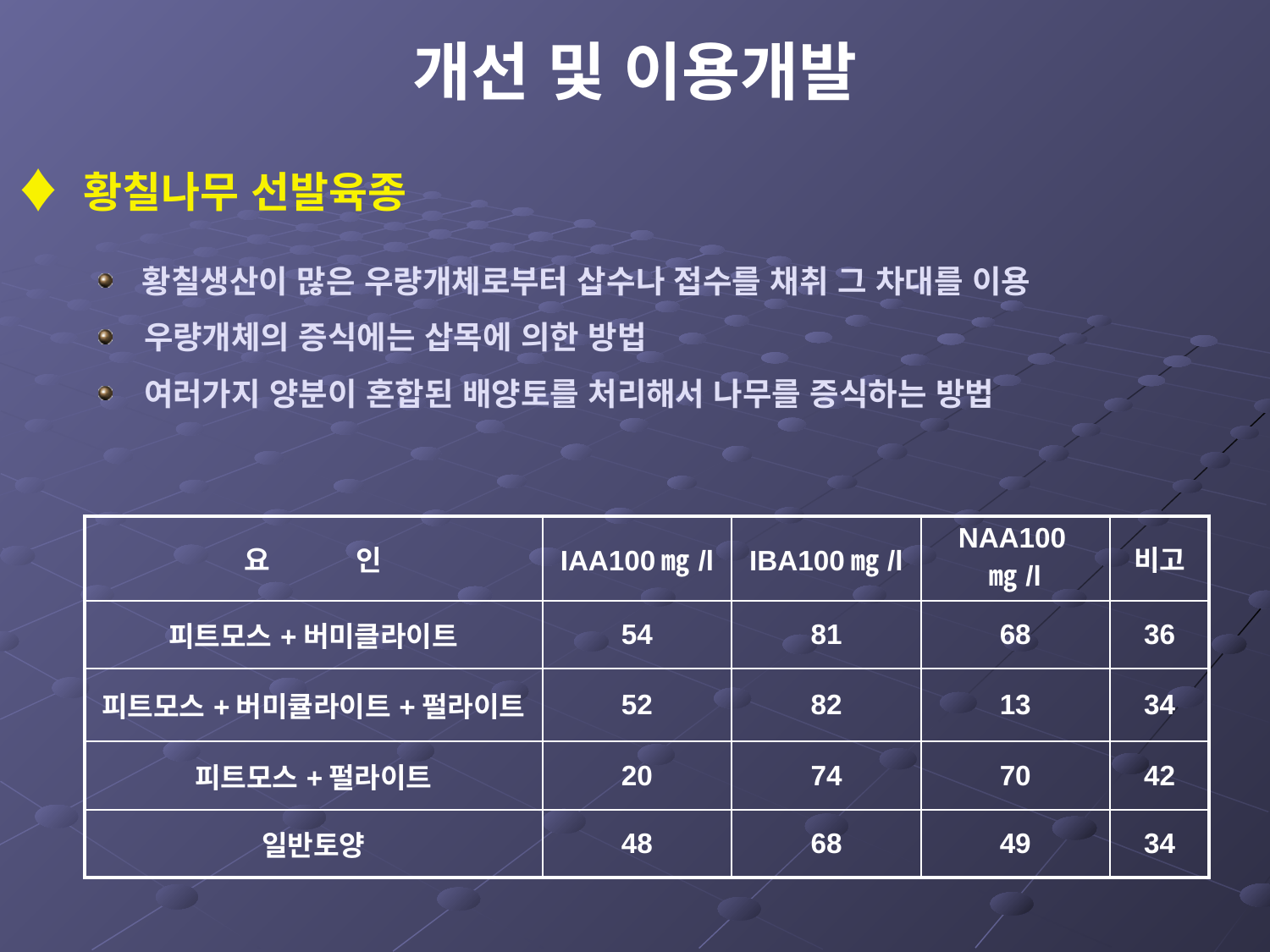

# 개선 및 이용개발
♦ 황칠나무 선발육종

 황칠생산이 많은 우량개체로부터 삽수나 접수를 채취 그 차대를 이용
 우량개체의 증식에는 삽목에 의한 방법
 여러가지 양분이 혼합된 배양토를 처리해서 나무를 증식하는 방법
| 요 인 | IAA100㎎/l | IBA100㎎/l | NAA100㎎/l | 비고 |
| --- | --- | --- | --- | --- |
| 피트모스+버미클라이트 | 54 | 81 | 68 | 36 |
| 피트모스+버미큘라이트+펄라이트 | 52 | 82 | 13 | 34 |
| 피트모스+펄라이트 | 20 | 74 | 70 | 42 |
| 일반토양 | 48 | 68 | 49 | 34 |